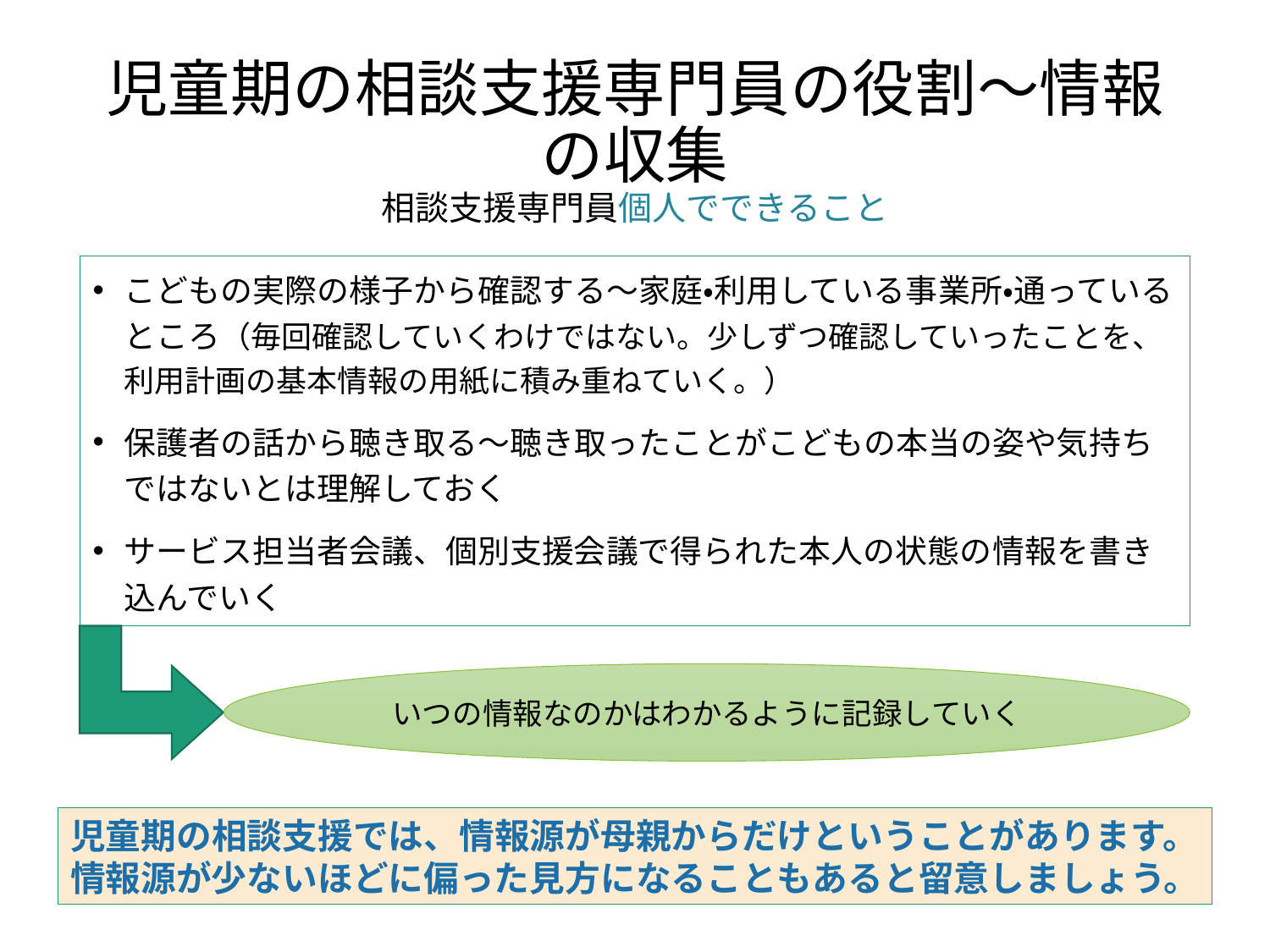

# 児童期の相談支援専門員の役割～情報の収集 相談支援専門員個人でできること
こどもの実際の様子から確認する～家庭・利用している事業所・通っているところ（毎回確認していくわけではない。少しずつ確認していったことを、利用計画の基本情報の用紙に積み重ねていく。）
保護者の話から聴き取る～聴き取ったことがこどもの本当の姿や気持ちではないとは理解しておく
サービス担当者会議、個別支援会議で得られた本人の状態の情報を書き込んでいく

いつの情報なのかはわかるように記録していく
児童期の相談支援では、情報源が母親からだけということがあります。
情報源が少ないほどに偏った見方になることもあると留意しましょう。